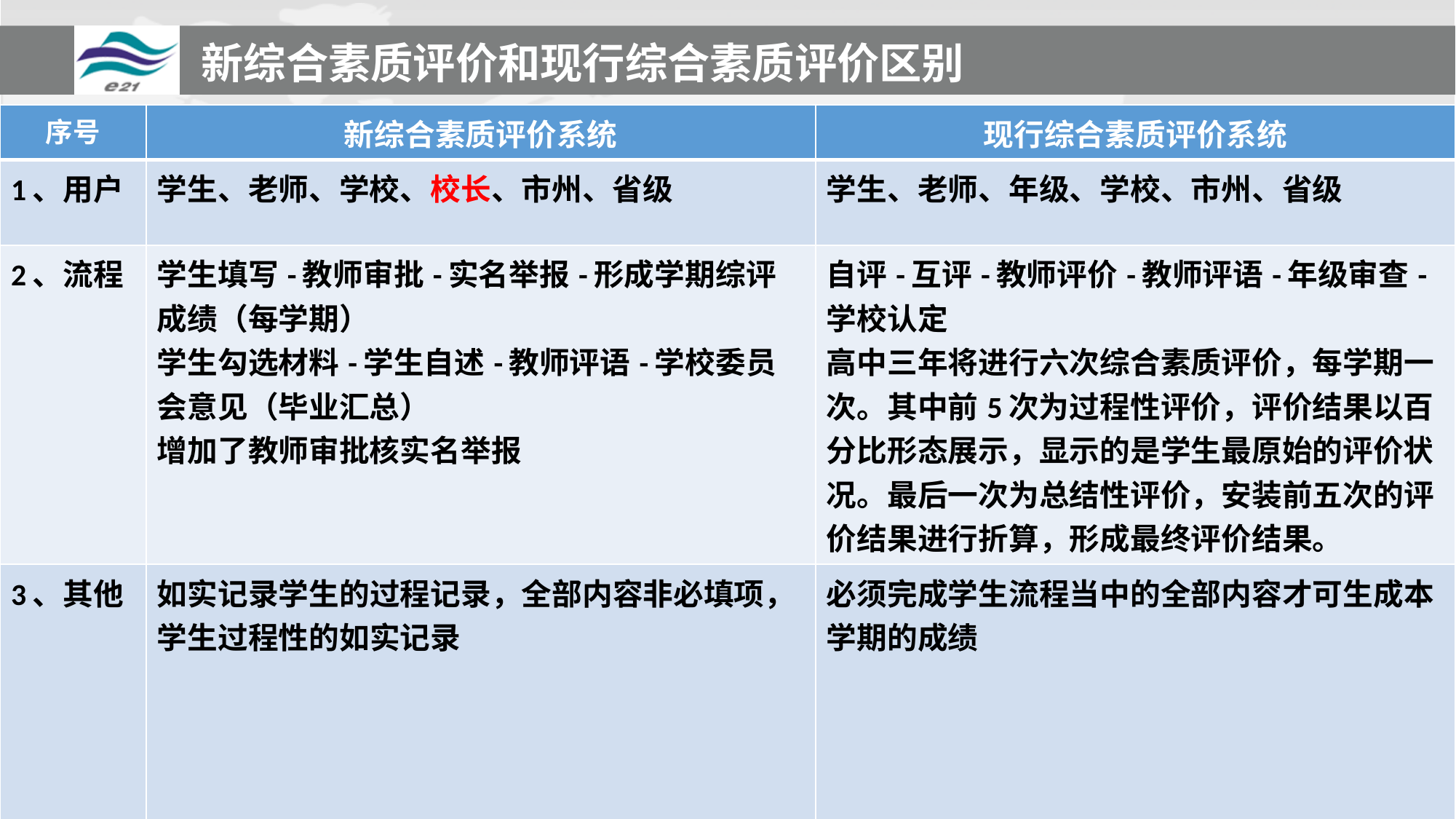

新综合素质评价和现行综合素质评价区别
| 序号 | 新综合素质评价系统 | 现行综合素质评价系统 |
| --- | --- | --- |
| 1、用户 | 学生、老师、学校、校长、市州、省级 | 学生、老师、年级、学校、市州、省级 |
| 2、流程 | 学生填写-教师审批-实名举报-形成学期综评成绩（每学期） 学生勾选材料-学生自述-教师评语-学校委员会意见（毕业汇总） 增加了教师审批核实名举报 | 自评-互评-教师评价-教师评语-年级审查-学校认定 高中三年将进行六次综合素质评价，每学期一次。其中前5次为过程性评价，评价结果以百分比形态展示，显示的是学生最原始的评价状况。最后一次为总结性评价，安装前五次的评价结果进行折算，形成最终评价结果。 |
| 3、其他 | 如实记录学生的过程记录，全部内容非必填项，学生过程性的如实记录 | 必须完成学生流程当中的全部内容才可生成本学期的成绩 |